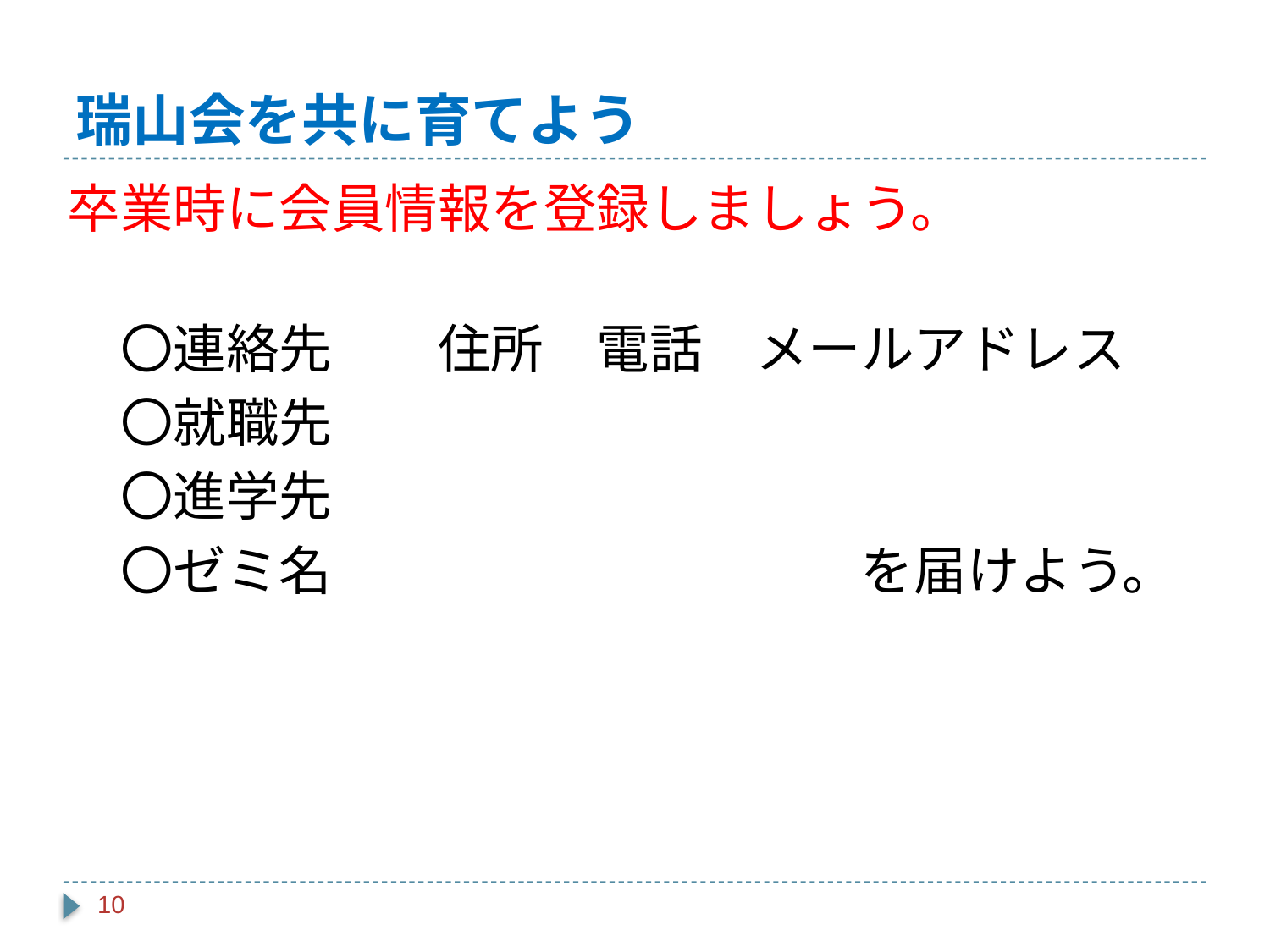

# 瑞山会を共に育てよう
卒業時に会員情報を登録しましょう。

　〇連絡先　　住所　電話　メールアドレス
　〇就職先
　〇進学先
　〇ゼミ名　　　　　　　　　　を届けよう。

10